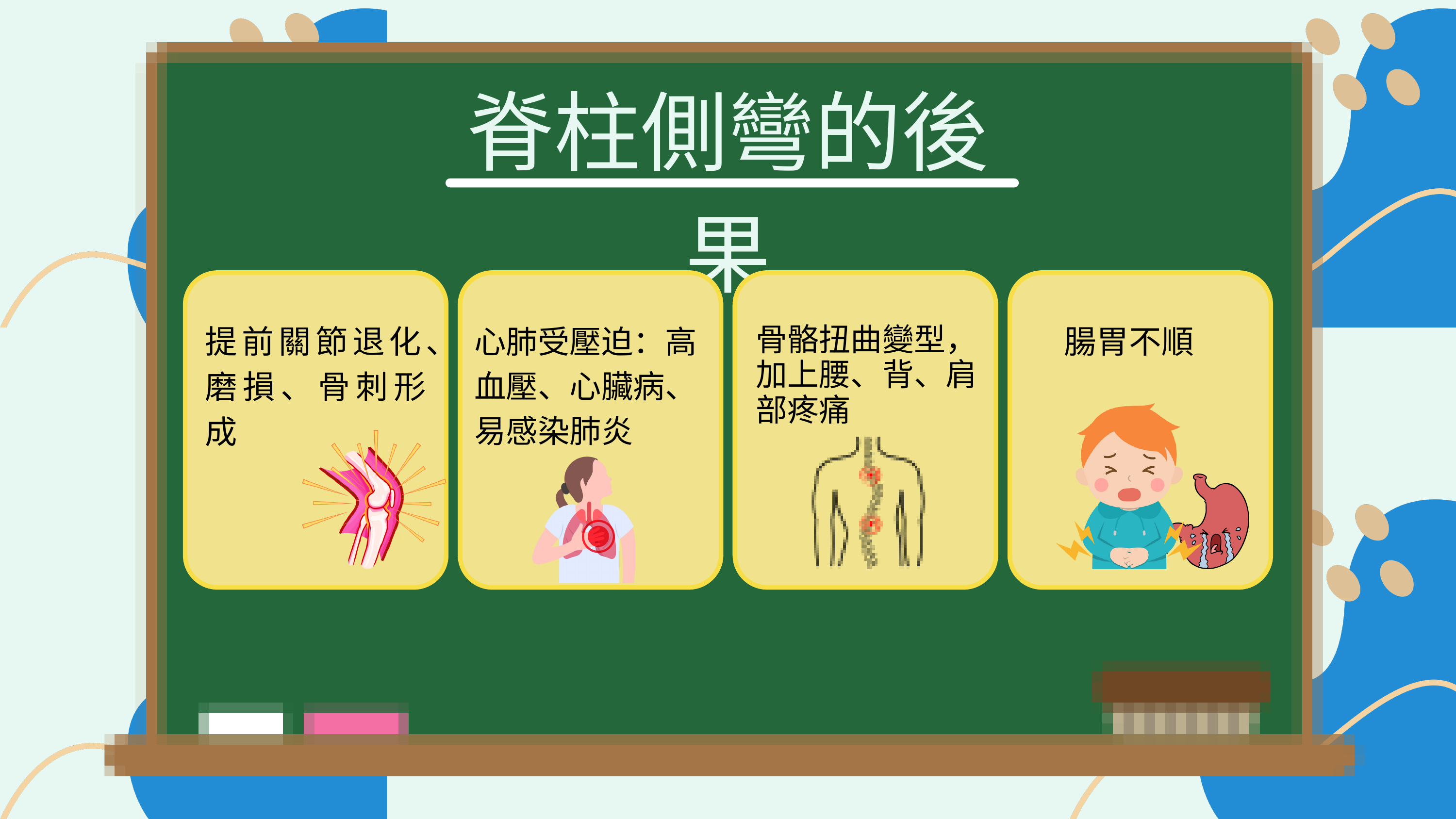

脊柱側彎的後果

提前關節退化、磨損、骨刺形成
腸胃不順
心肺受壓迫：高血壓、心臟病、易感染肺炎
骨骼扭曲變型，
加上腰、背、肩部疼痛